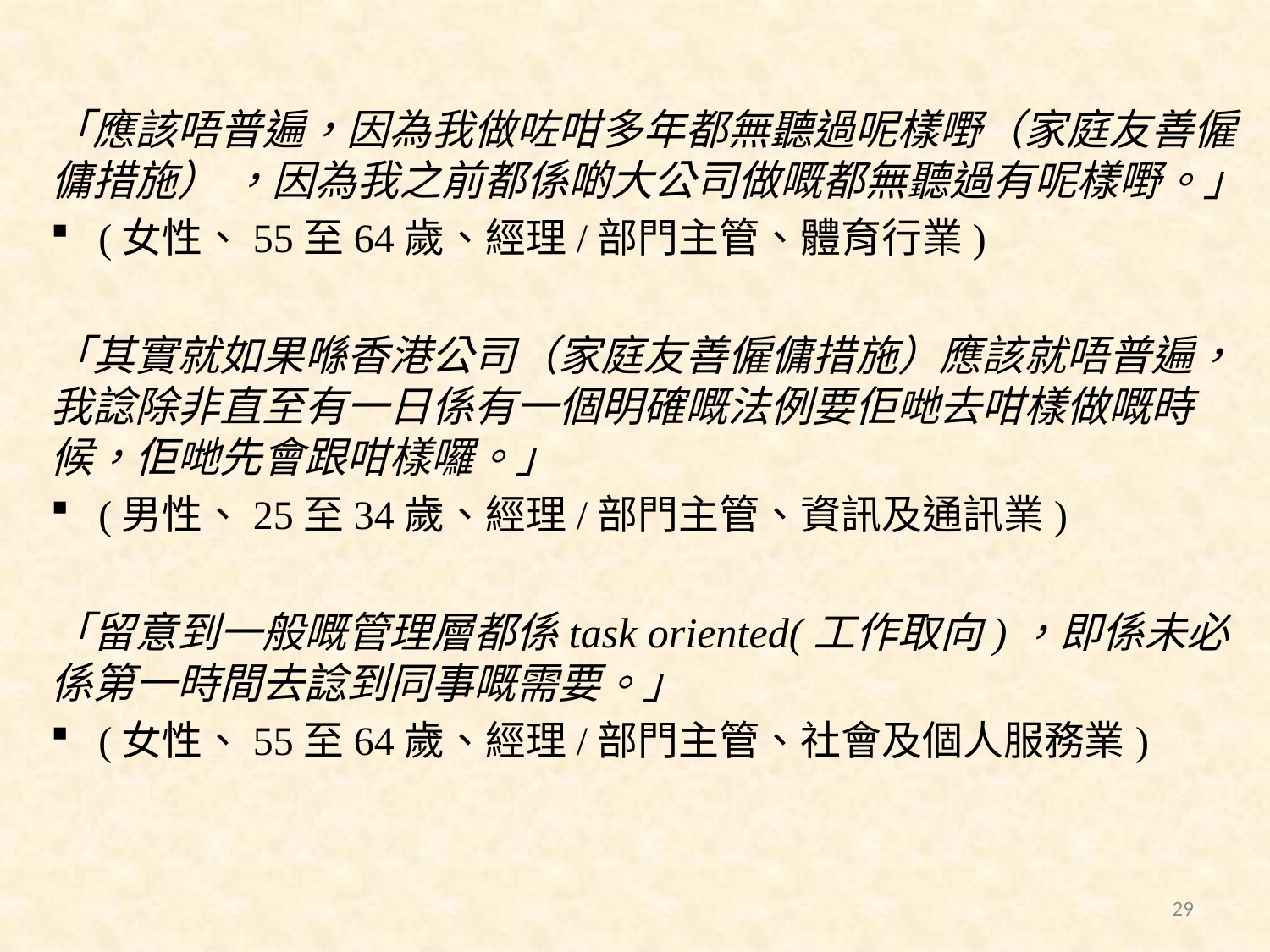

「應該唔普遍，因為我做咗咁多年都無聽過呢樣嘢（家庭友善僱傭措施） ，因為我之前都係啲大公司做嘅都無聽過有呢樣嘢。」
(女性、55至64歲、經理/部門主管、體育行業)

「其實就如果喺香港公司（家庭友善僱傭措施）應該就唔普遍，我諗除非直至有一日係有一個明確嘅法例要佢哋去咁樣做嘅時候，佢哋先會跟咁樣囉。」
(男性、25至34歲、經理/部門主管、資訊及通訊業)

「留意到一般嘅管理層都係task oriented(工作取向)，即係未必係第一時間去諗到同事嘅需要。」
(女性、55至64歲、經理/部門主管、社會及個人服務業)
29